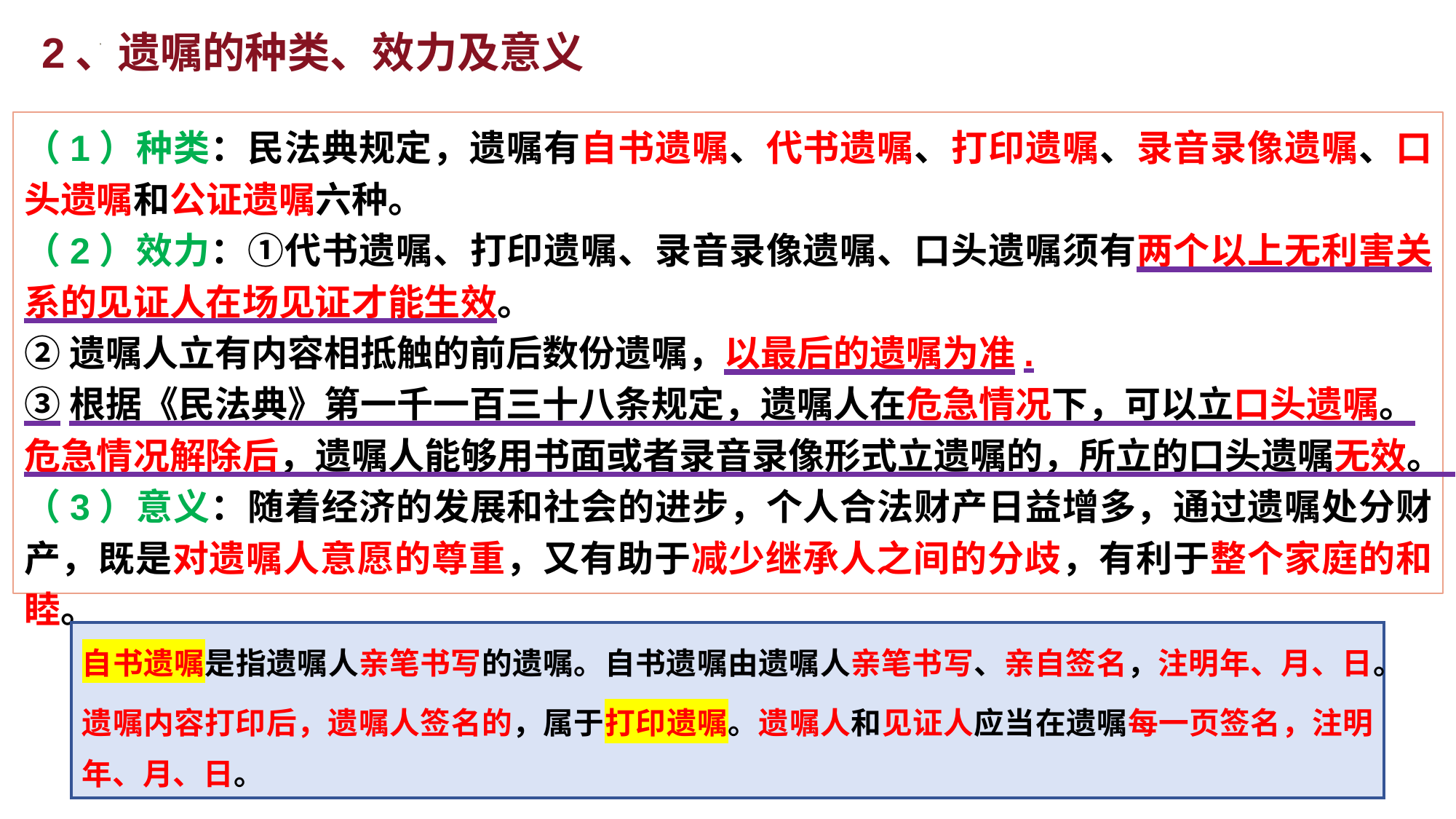

2、遗嘱的种类、效力及意义
（1）种类：民法典规定，遗嘱有自书遗嘱、代书遗嘱、打印遗嘱、录音录像遗嘱、口头遗嘱和公证遗嘱六种。
（2）效力：①代书遗嘱、打印遗嘱、录音录像遗嘱、口头遗嘱须有两个以上无利害关系的见证人在场见证才能生效。
②遗嘱人立有内容相抵触的前后数份遗嘱，以最后的遗嘱为准.
③根据《民法典》第一千一百三十八条规定，遗嘱人在危急情况下，可以立口头遗嘱。危急情况解除后，遗嘱人能够用书面或者录音录像形式立遗嘱的，所立的口头遗嘱无效。
（3）意义：随着经济的发展和社会的进步，个人合法财产日益增多，通过遗嘱处分财产，既是对遗嘱人意愿的尊重，又有助于减少继承人之间的分歧，有利于整个家庭的和睦。
自书遗嘱是指遗嘱人亲笔书写的遗嘱。自书遗嘱由遗嘱人亲笔书写、亲自签名，注明年、月、日。
遗嘱内容打印后，遗嘱人签名的，属于打印遗嘱。遗嘱人和见证人应当在遗嘱每一页签名，注明年、月、日。